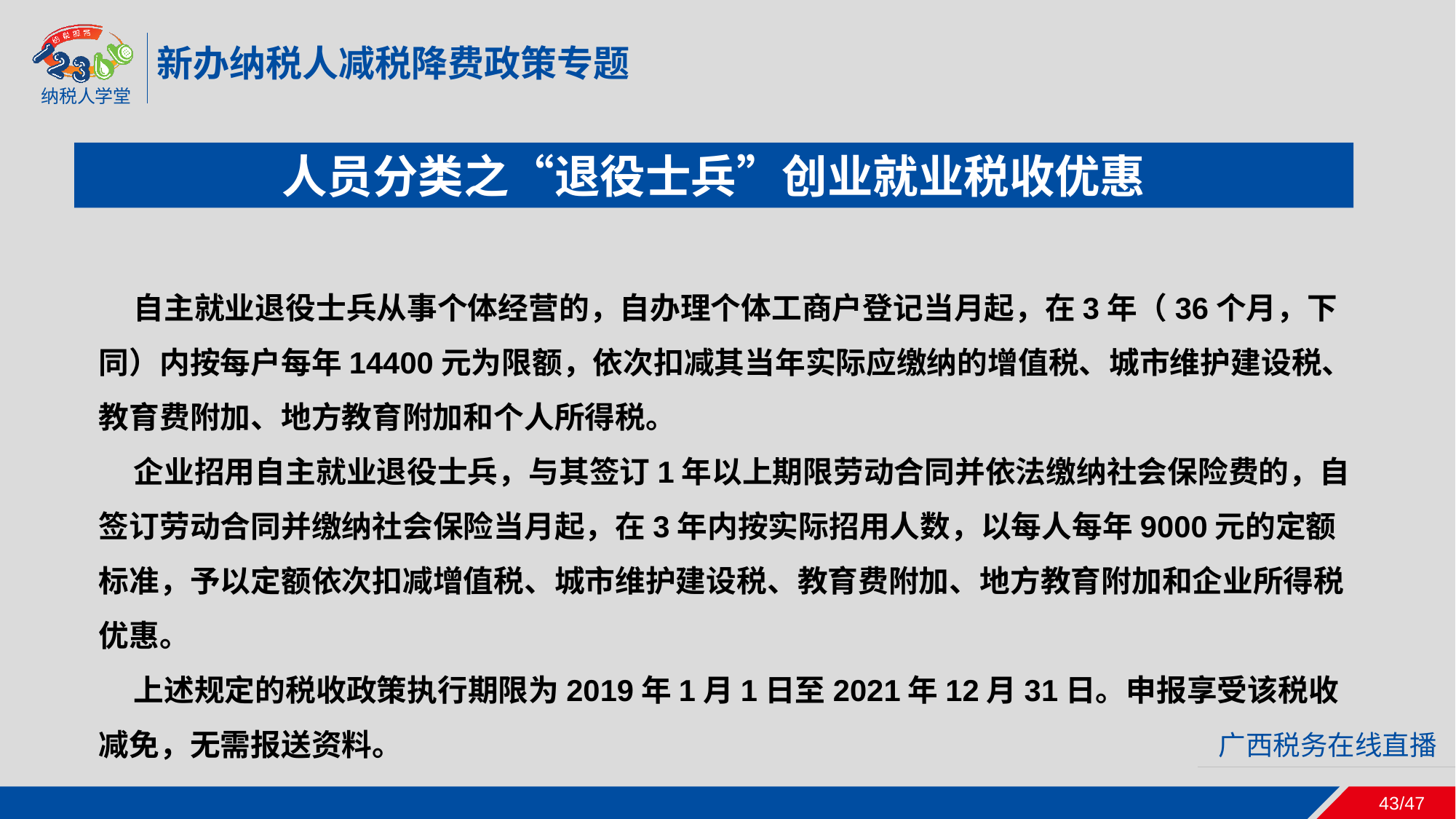

新办纳税人减税降费政策专题
人员分类之“退役士兵”创业就业税收优惠
    自主就业退役士兵从事个体经营的，自办理个体工商户登记当月起，在3年（36个月，下同）内按每户每年14400元为限额，依次扣减其当年实际应缴纳的增值税、城市维护建设税、教育费附加、地方教育附加和个人所得税。
    企业招用自主就业退役士兵，与其签订1年以上期限劳动合同并依法缴纳社会保险费的，自签订劳动合同并缴纳社会保险当月起，在3年内按实际招用人数，以每人每年9000元的定额标准，予以定额依次扣减增值税、城市维护建设税、教育费附加、地方教育附加和企业所得税优惠。
    上述规定的税收政策执行期限为2019年1月1日至2021年12月31日。申报享受该税收减免，无需报送资料。